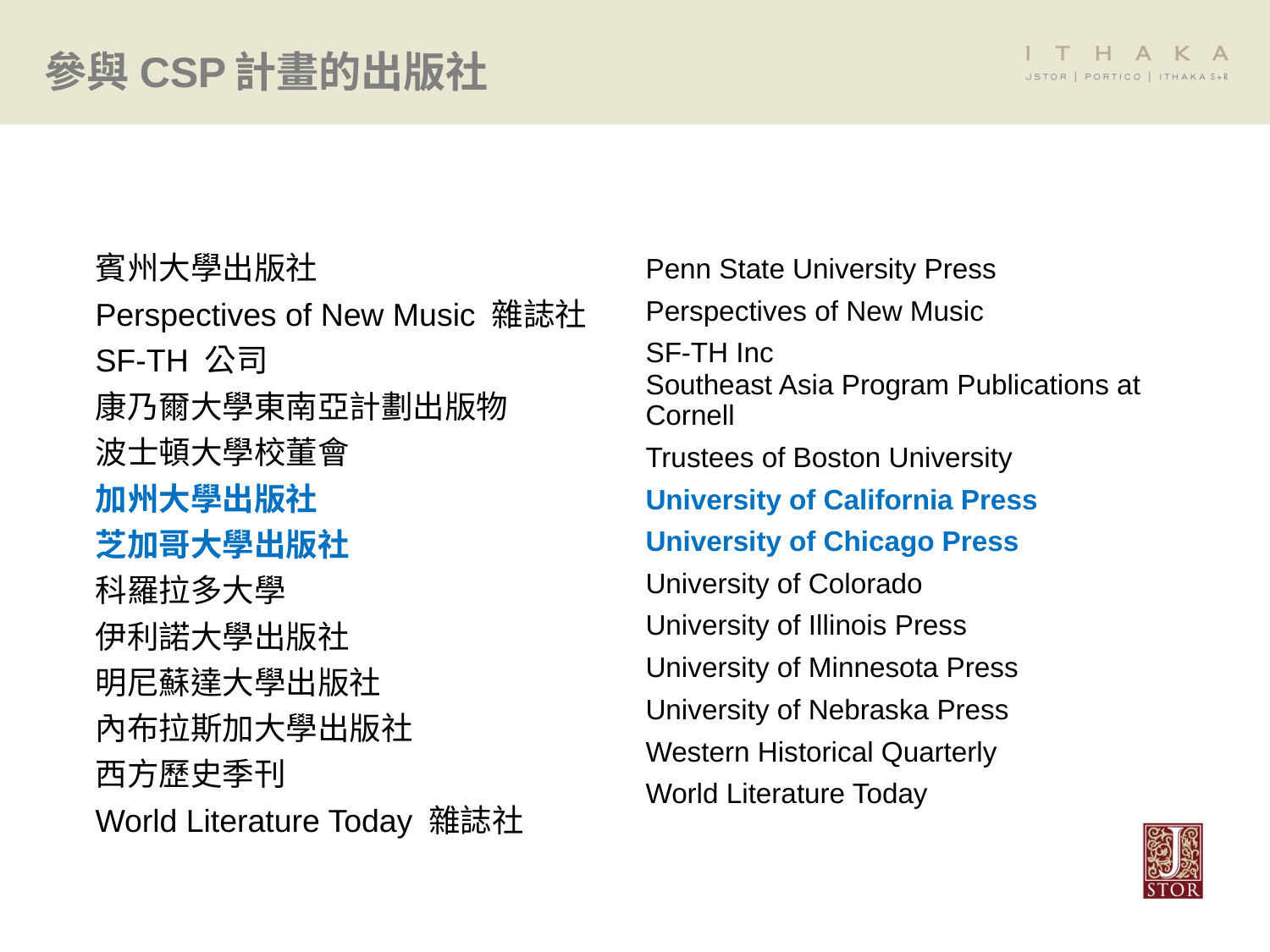

# 參與CSP計畫的出版社
| 賓州大學出版社 |
| --- |
| Perspectives of New Music 雜誌社 |
| SF-TH 公司 |
| 康乃爾大學東南亞計劃出版物 |
| 波士頓大學校董會 |
| 加州大學出版社 |
| 芝加哥大學出版社 |
| 科羅拉多大學 |
| 伊利諾大學出版社 |
| 明尼蘇達大學出版社 |
| 內布拉斯加大學出版社 |
| 西方歷史季刊 |
| World Literature Today 雜誌社 |
| Penn State University Press |
| --- |
| Perspectives of New Music |
| SF-TH Inc |
| Southeast Asia Program Publications at Cornell |
| Trustees of Boston University |
| University of California Press |
| University of Chicago Press |
| University of Colorado |
| University of Illinois Press |
| University of Minnesota Press |
| University of Nebraska Press |
| Western Historical Quarterly |
| World Literature Today |